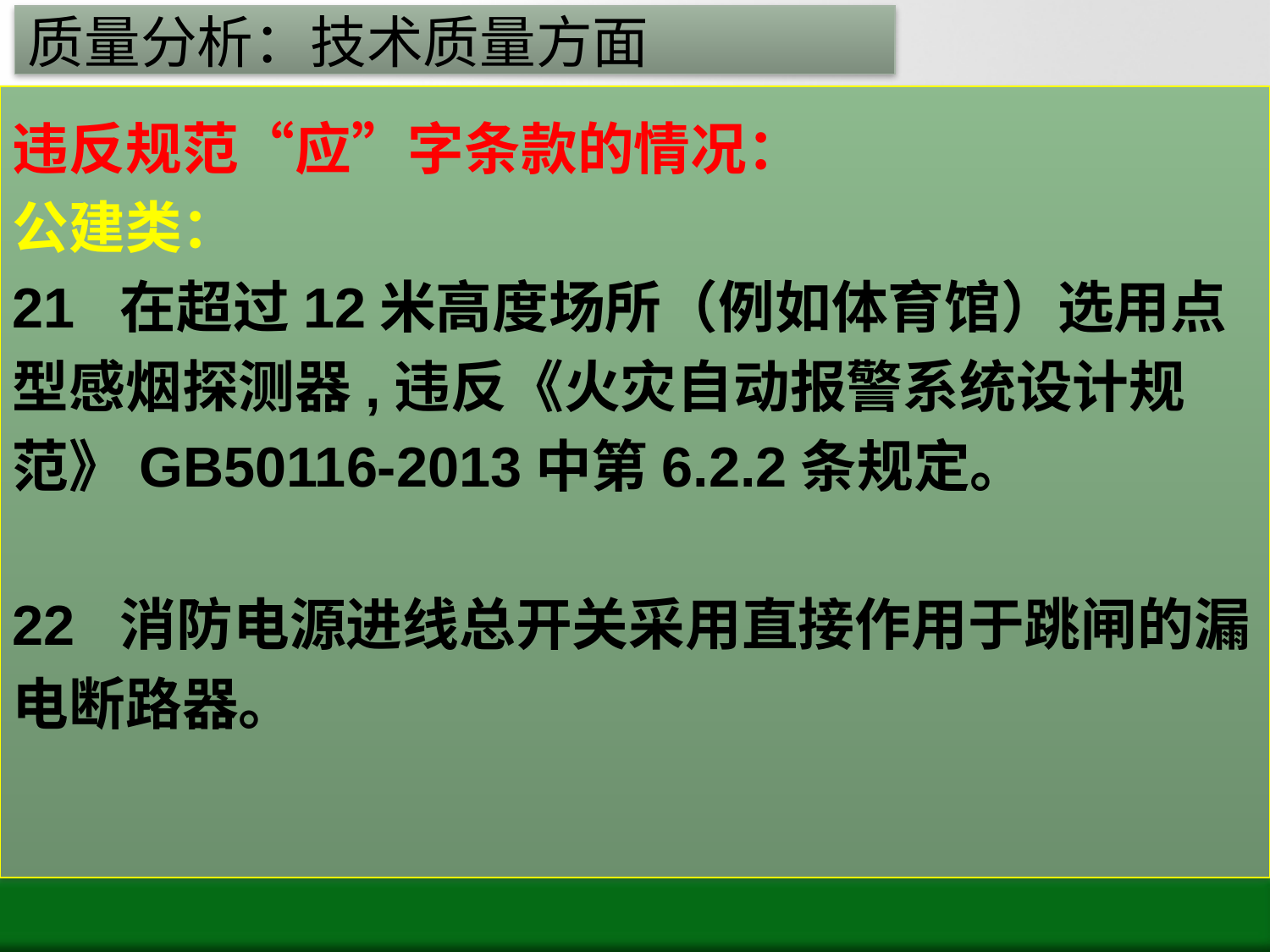

# 质量分析：技术质量方面
违反规范“应”字条款的情况：
公建类：
21  在超过12米高度场所（例如体育馆）选用点型感烟探测器,违反《火灾自动报警系统设计规范》GB50116-2013中第6.2.2条规定。

22  消防电源进线总开关采用直接作用于跳闸的漏电断路器。